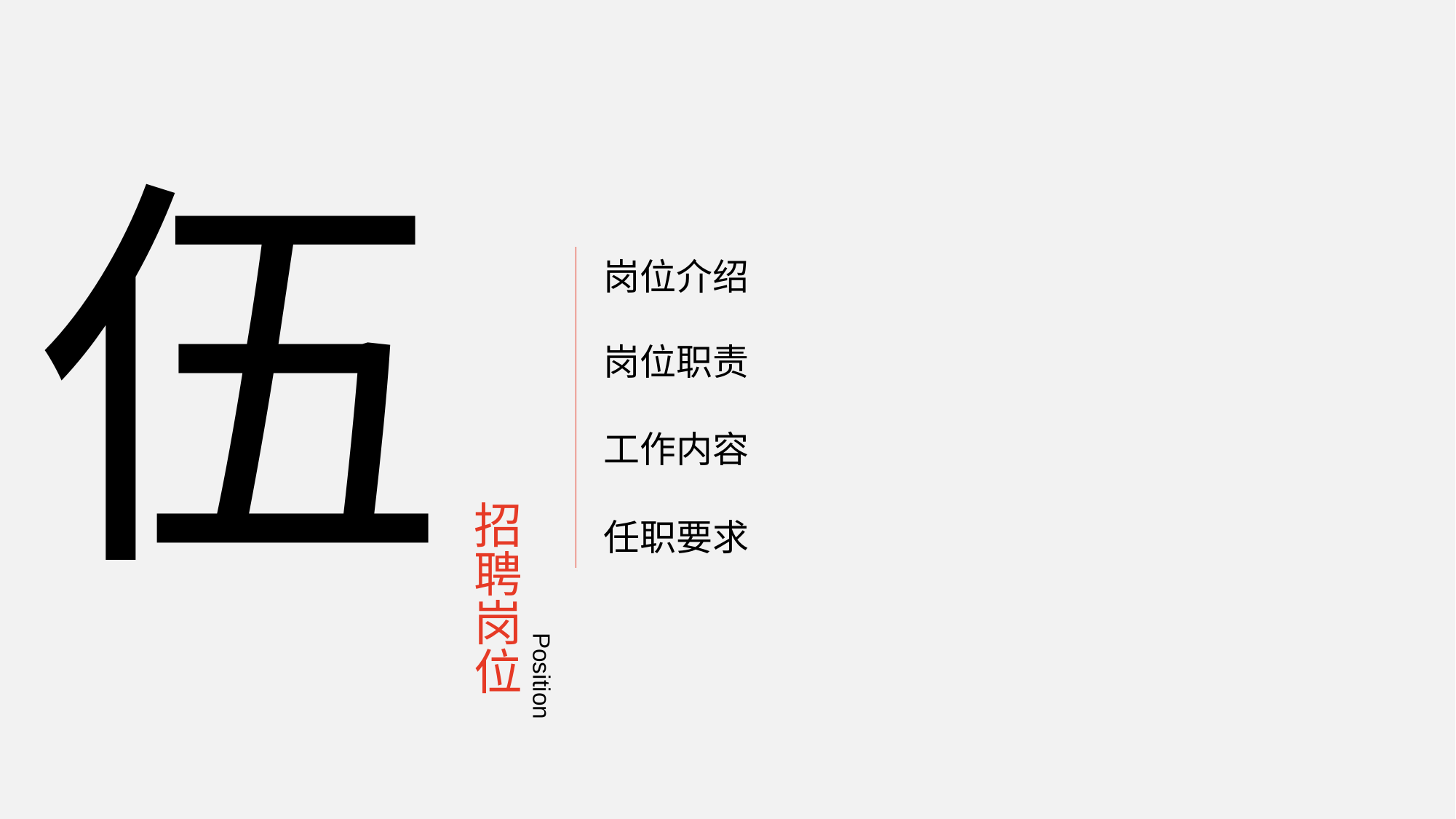

伍
岗位介绍
岗位职责
招聘岗位
工作内容
任职要求
Position